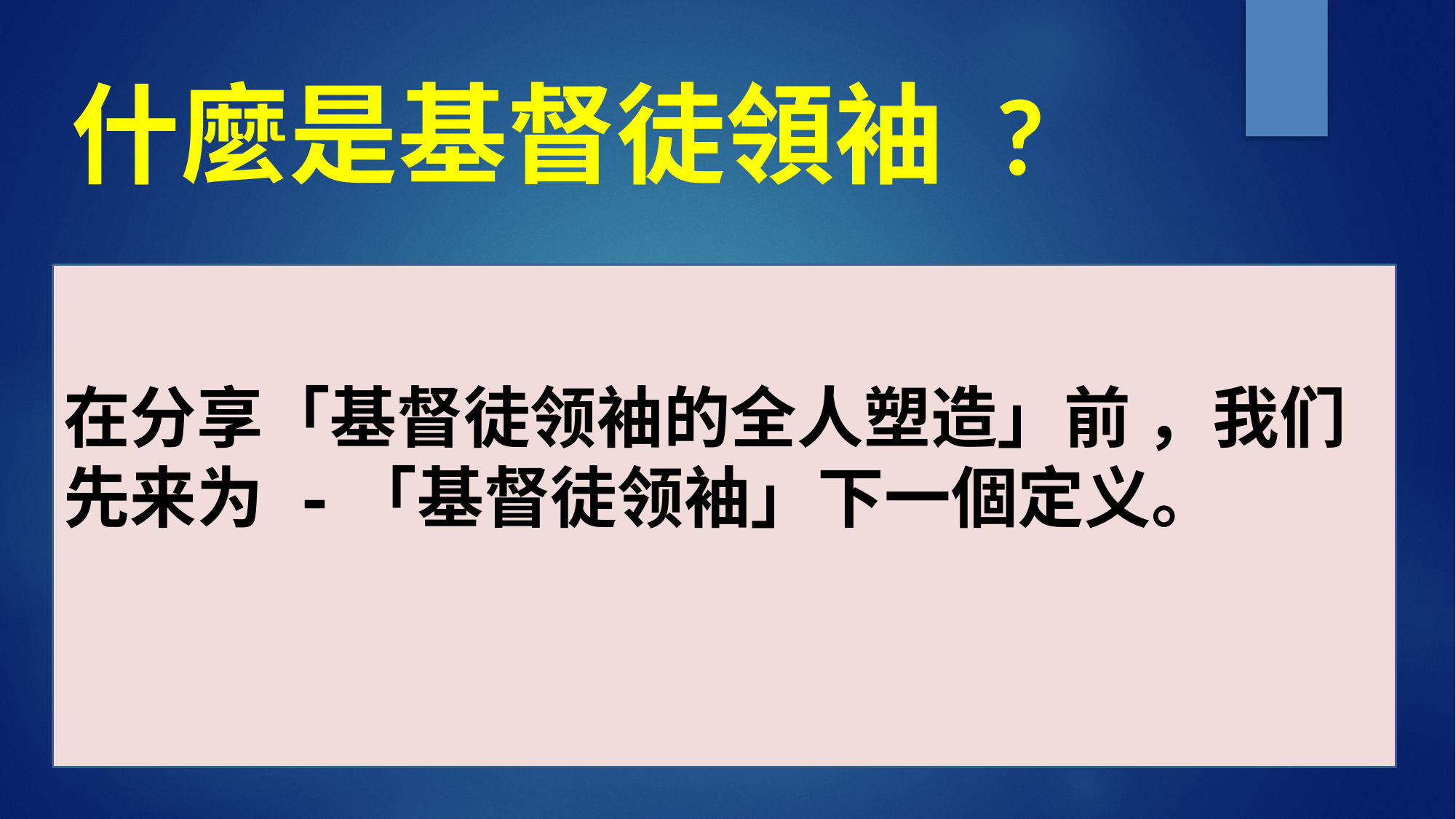

什麼是基督徒領袖 ?

在分享「基督徒领袖的全人塑造」前 ，我们先来为 -「基督徒领袖」下一個定义。